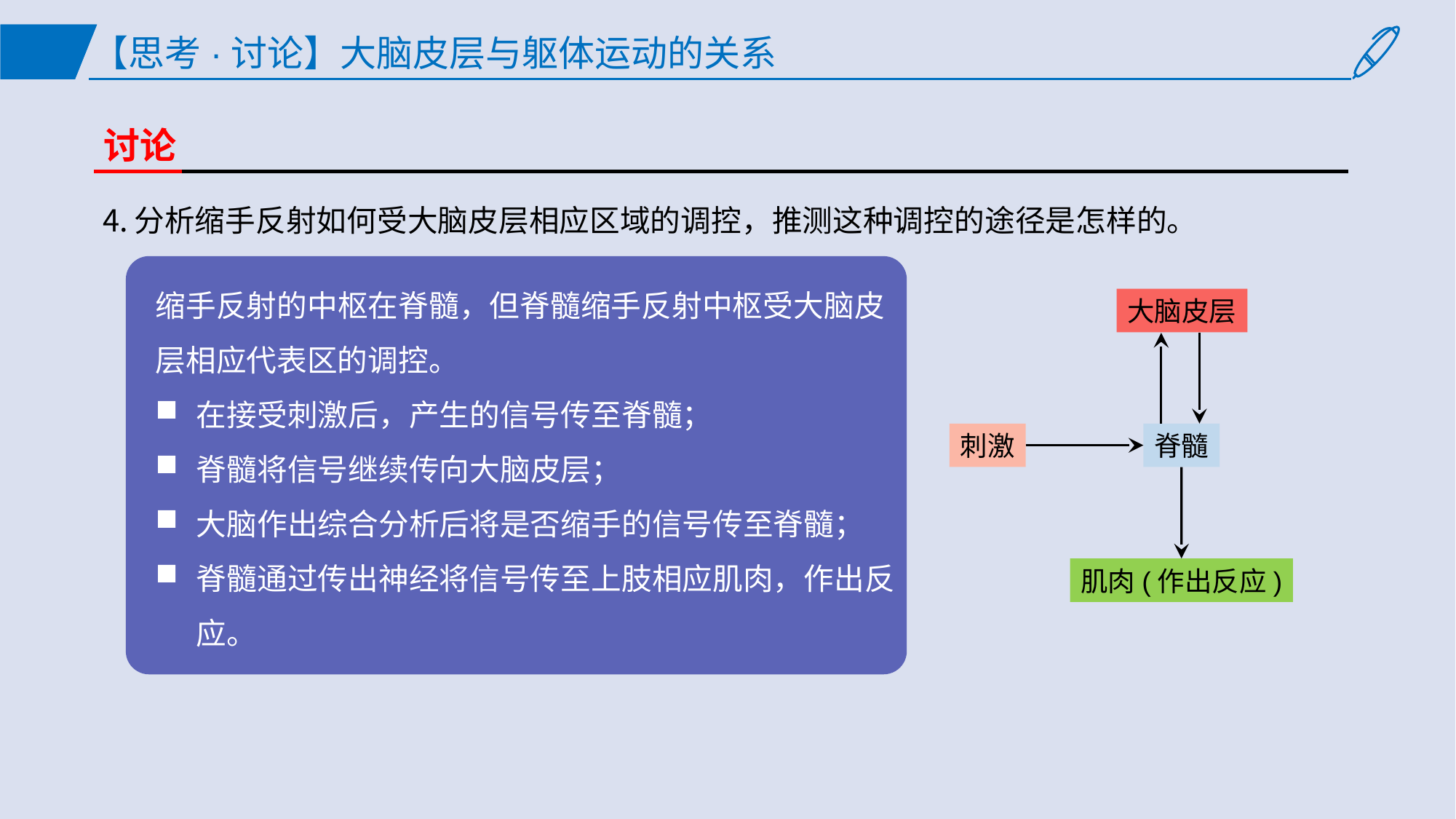

【思考·讨论】大脑皮层与躯体运动的关系

讨论
分析缩手反射如何受大脑皮层相应区域的调控，推测这种调控的途径是怎样的。

缩手反射的中枢在脊髓，但脊髓缩手反射中枢受大脑皮层相应代表区的调控。
在接受刺激后，产生的信号传至脊髓；
脊髓将信号继续传向大脑皮层；
大脑作出综合分析后将是否缩手的信号传至脊髓；
脊髓通过传出神经将信号传至上肢相应肌肉，作出反应。
大脑皮层
刺激
脊髓
肌肉(作出反应)